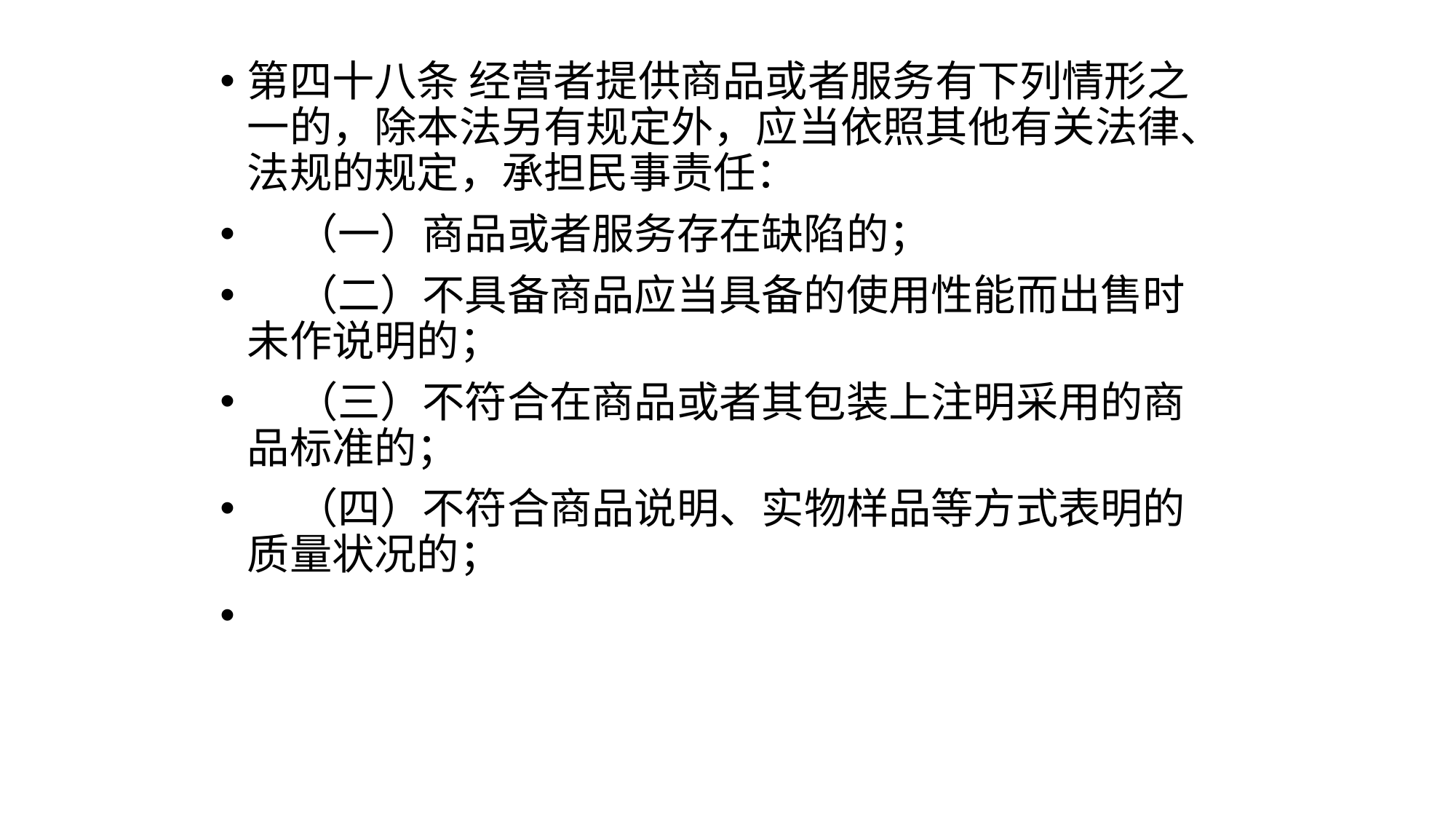

第四十八条 经营者提供商品或者服务有下列情形之一的，除本法另有规定外，应当依照其他有关法律、法规的规定，承担民事责任：
    （一）商品或者服务存在缺陷的；
    （二）不具备商品应当具备的使用性能而出售时未作说明的；
    （三）不符合在商品或者其包装上注明采用的商品标准的；
    （四）不符合商品说明、实物样品等方式表明的质量状况的；